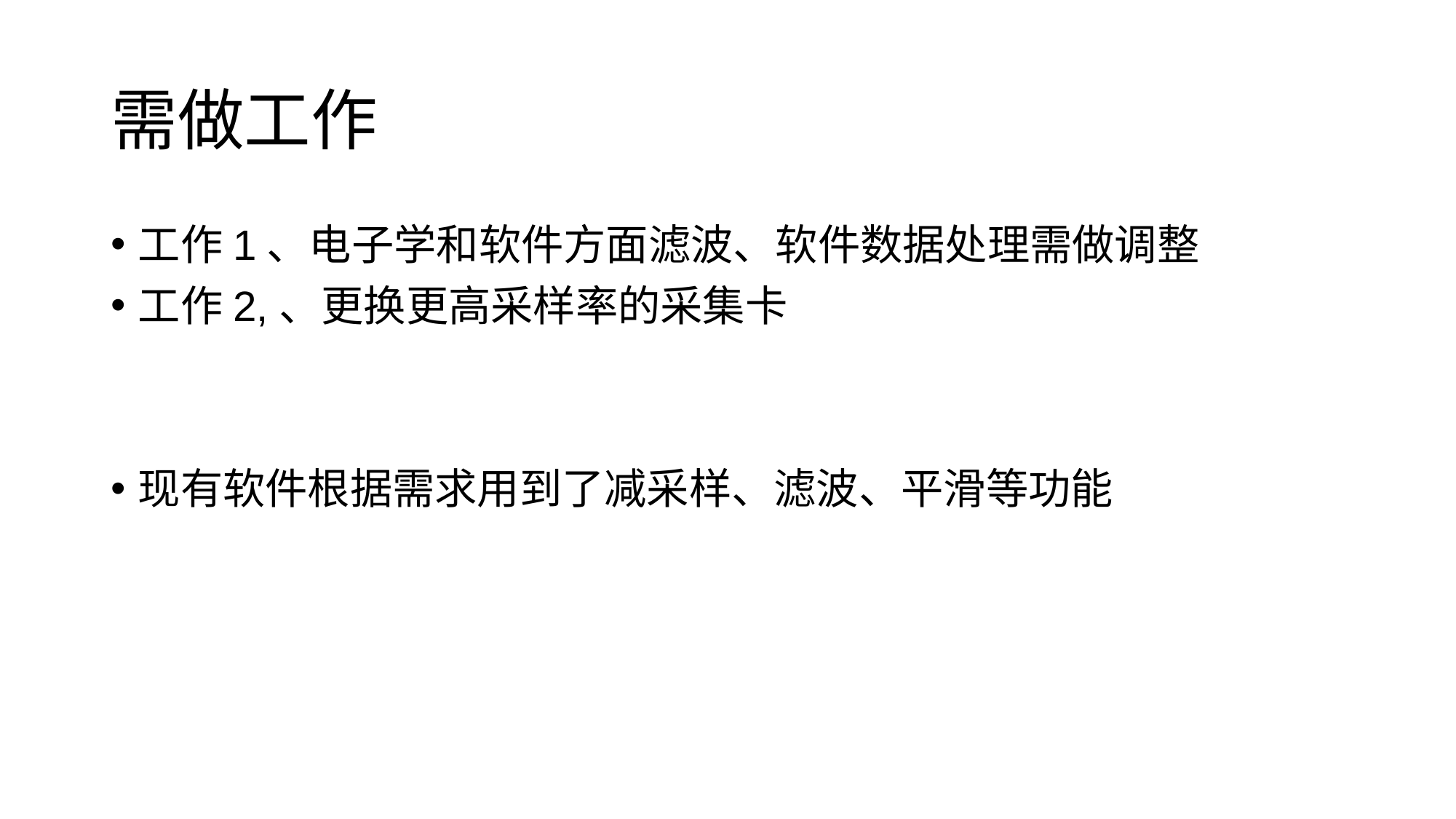

# 需做工作
工作1、电子学和软件方面滤波、软件数据处理需做调整
工作2,、更换更高采样率的采集卡

现有软件根据需求用到了减采样、滤波、平滑等功能